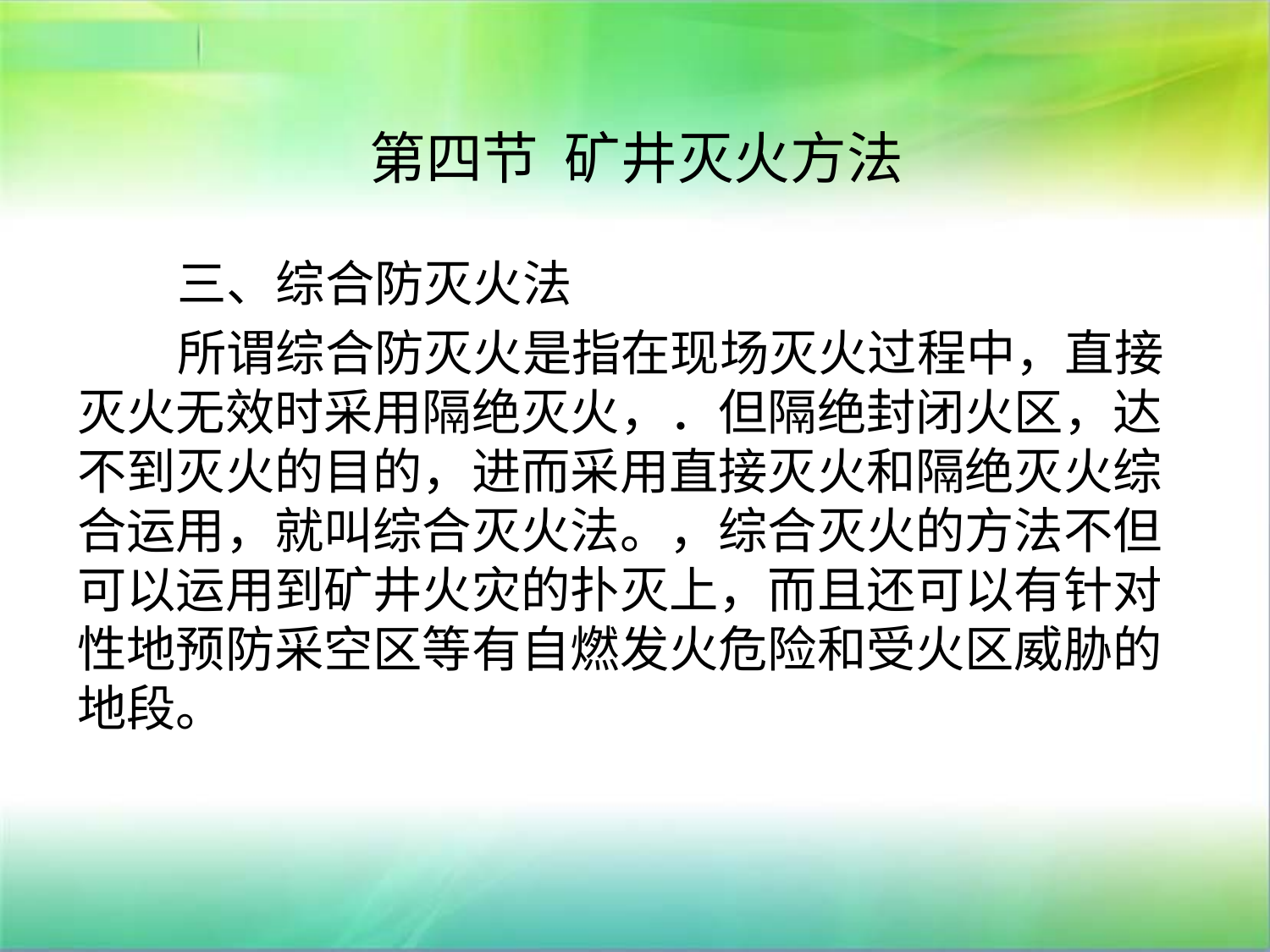

# 第四节  矿井灭火方法
        三、综合防灭火法
        所谓综合防灭火是指在现场灭火过程中，直接灭火无效时采用隔绝灭火，．但隔绝封闭火区，达不到灭火的目的，进而采用直接灭火和隔绝灭火综合运用，就叫综合灭火法。，综合灭火的方法不但可以运用到矿井火灾的扑灭上，而且还可以有针对性地预防采空区等有自燃发火危险和受火区威胁的地段。